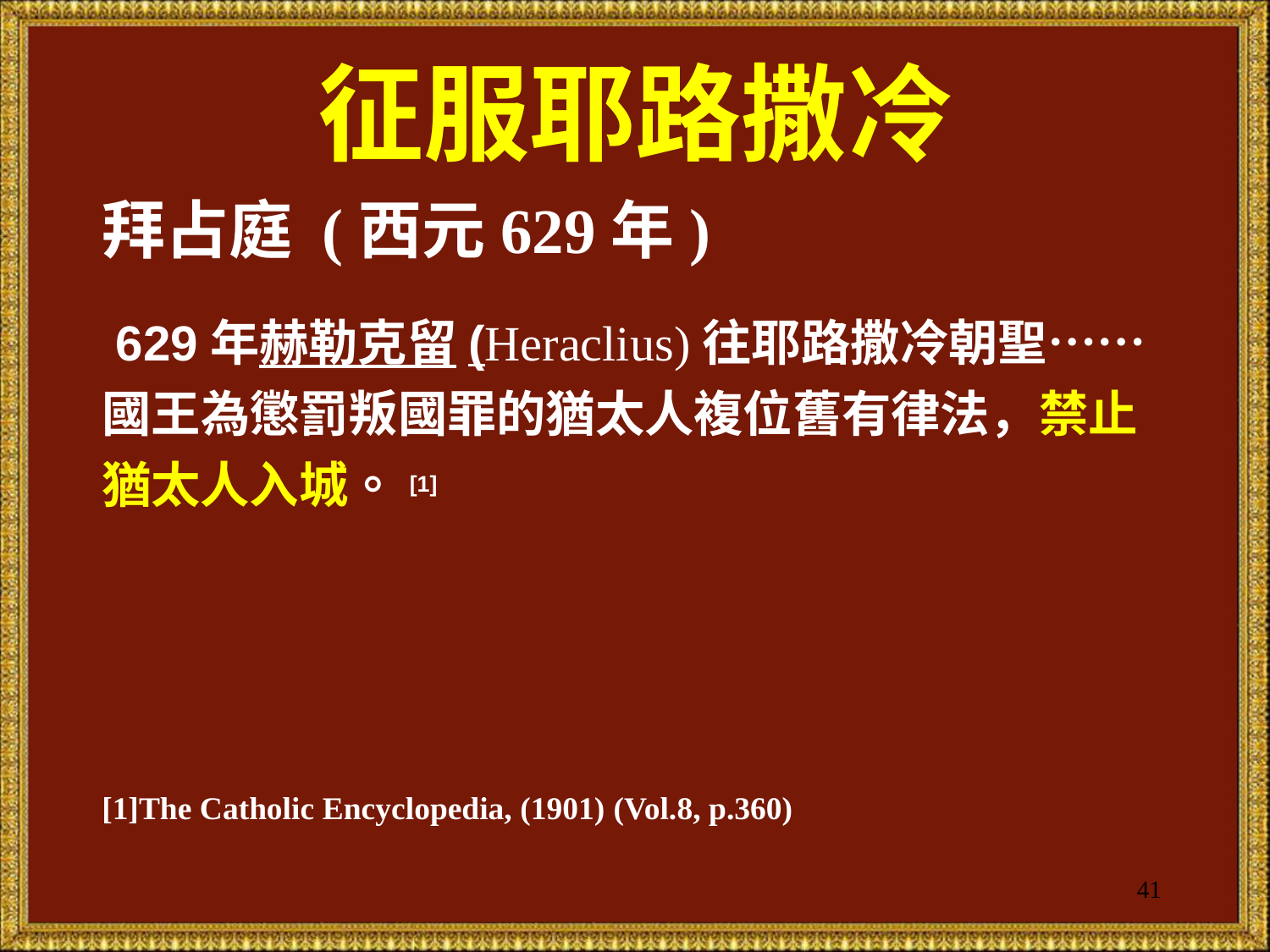

# 征服耶路撒冷
拜占庭 (西元629年)

 629年赫勒克留(Heraclius)往耶路撒冷朝聖……國王為懲罰叛國罪的猶太人複位舊有律法，禁止猶太人入城。[1]

[1]The Catholic Encyclopedia, (1901) (Vol.8, p.360)
41